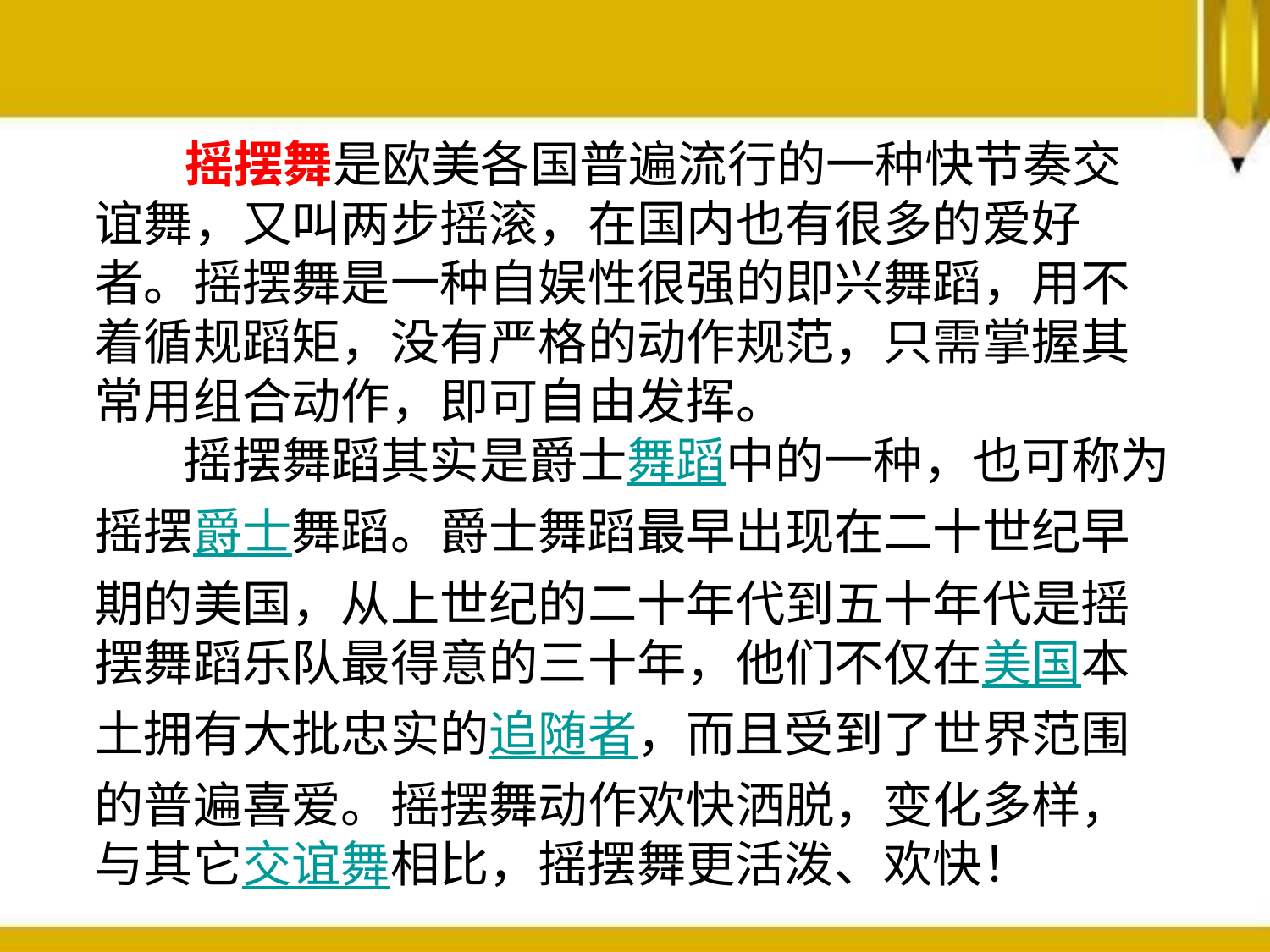

摇摆舞是欧美各国普遍流行的一种快节奏交谊舞，又叫两步摇滚，在国内也有很多的爱好者。摇摆舞是一种自娱性很强的即兴舞蹈，用不着循规蹈矩，没有严格的动作规范，只需掌握其常用组合动作，即可自由发挥。
       摇摆舞蹈其实是爵士舞蹈中的一种，也可称为摇摆爵士舞蹈。爵士舞蹈最早出现在二十世纪早期的美国，从上世纪的二十年代到五十年代是摇摆舞蹈乐队最得意的三十年，他们不仅在美国本土拥有大批忠实的追随者，而且受到了世界范围的普遍喜爱。摇摆舞动作欢快洒脱，变化多样，与其它交谊舞相比，摇摆舞更活泼、欢快！
PPT模板：www.1ppt.com/moban/                  PPT素材：www.1ppt.com/sucai/
PPT背景：www.1ppt.com/beijing/                   PPT图表：www.1ppt.com/tubiao/
PPT下载：www.1ppt.com/xiazai/                     PPT教程： www.1ppt.com/powerpoint/
资料下载：www.1ppt.com/ziliao/                   范文下载：www.1ppt.com/fanwen/
试卷下载：www.1ppt.com/shiti/                     教案下载：www.1ppt.com/jiaoan/
PPT论坛：www.1ppt.cn                                     PPT课件：www.1ppt.com/kejian/
语文课件：www.1ppt.com/kejian/yuwen/    数学课件：www.1ppt.com/kejian/shuxue/
英语课件：www.1ppt.com/kejian/yingyu/    美术课件：www.1ppt.com/kejian/meishu/
科学课件：www.1ppt.com/kejian/kexue/     物理课件：www.1ppt.com/kejian/wuli/
化学课件：www.1ppt.com/kejian/huaxue/  生物课件：www.1ppt.com/kejian/shengwu/
地理课件：www.1ppt.com/kejian/dili/          历史课件：www.1ppt.com/kejian/lishi/